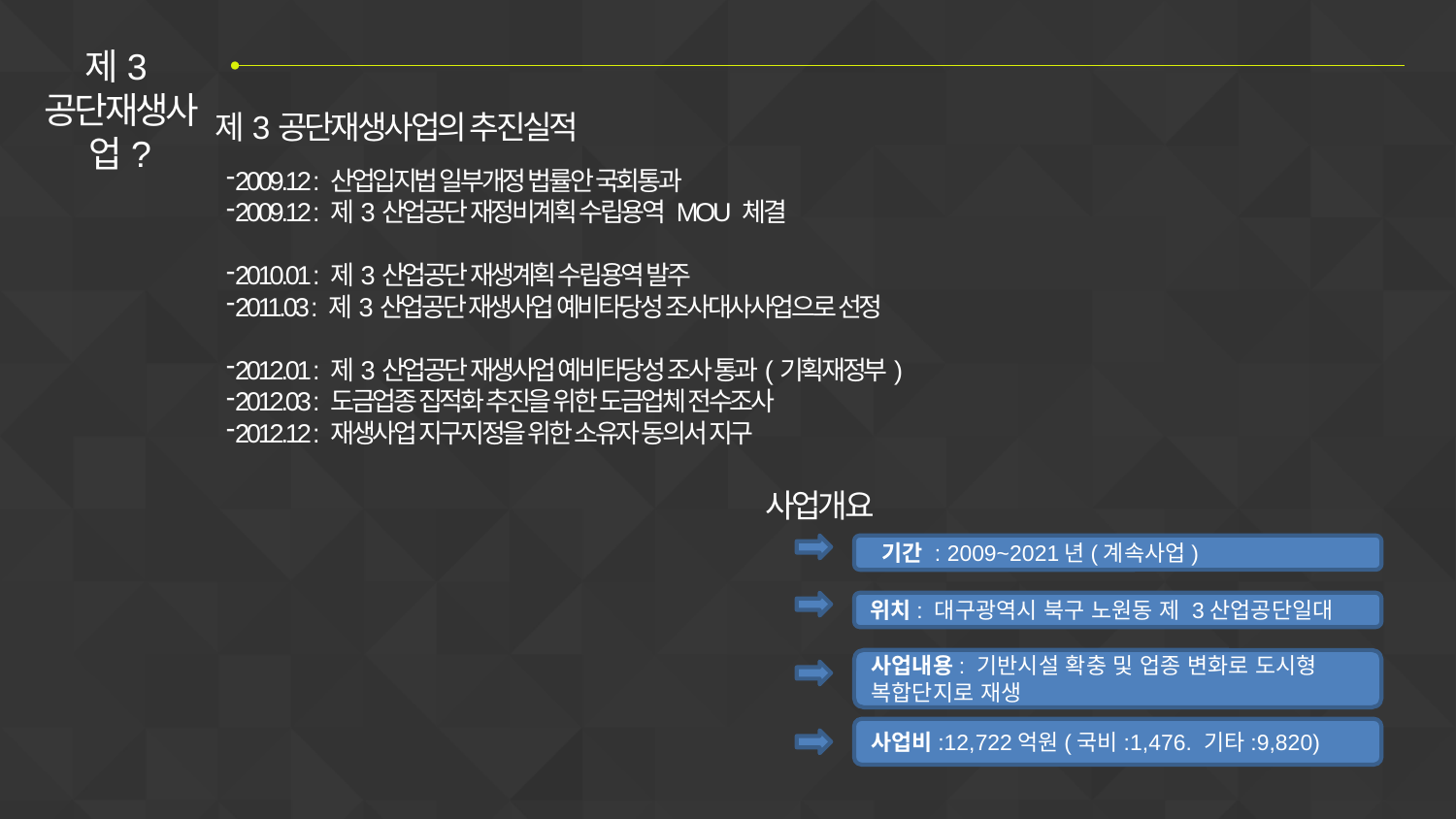

제3공단재생사업?
제3공단재생사업의 추진실적
2009.12 : 산업입지법 일부개정 법률안 국회통과
2009.12 : 제3산업공단 재정비계획 수립용역 MOU 체결

2010.01 : 제3산업공단 재생계획 수립용역 발주
2011.03 : 제3산업공단 재생사업 예비타당성 조사대사사업으로 선정

2012.01 : 제3산업공단 재생사업 예비타당성 조사 통과(기획재정부)
2012.03 : 도금업종 집적화 추진을 위한 도금업체 전수조사
2012.12 : 재생사업 지구지정을 위한 소유자 동의서 지구
사업개요

 기간 : 2009~2021년(계속사업)

위치: 대구광역시 북구 노원동 제 3산업공단일대
사업내용: 기반시설 확충 및 업종 변화로 도시형 복합단지로 재생

사업비:12,722억원(국비:1,476. 기타:9,820)